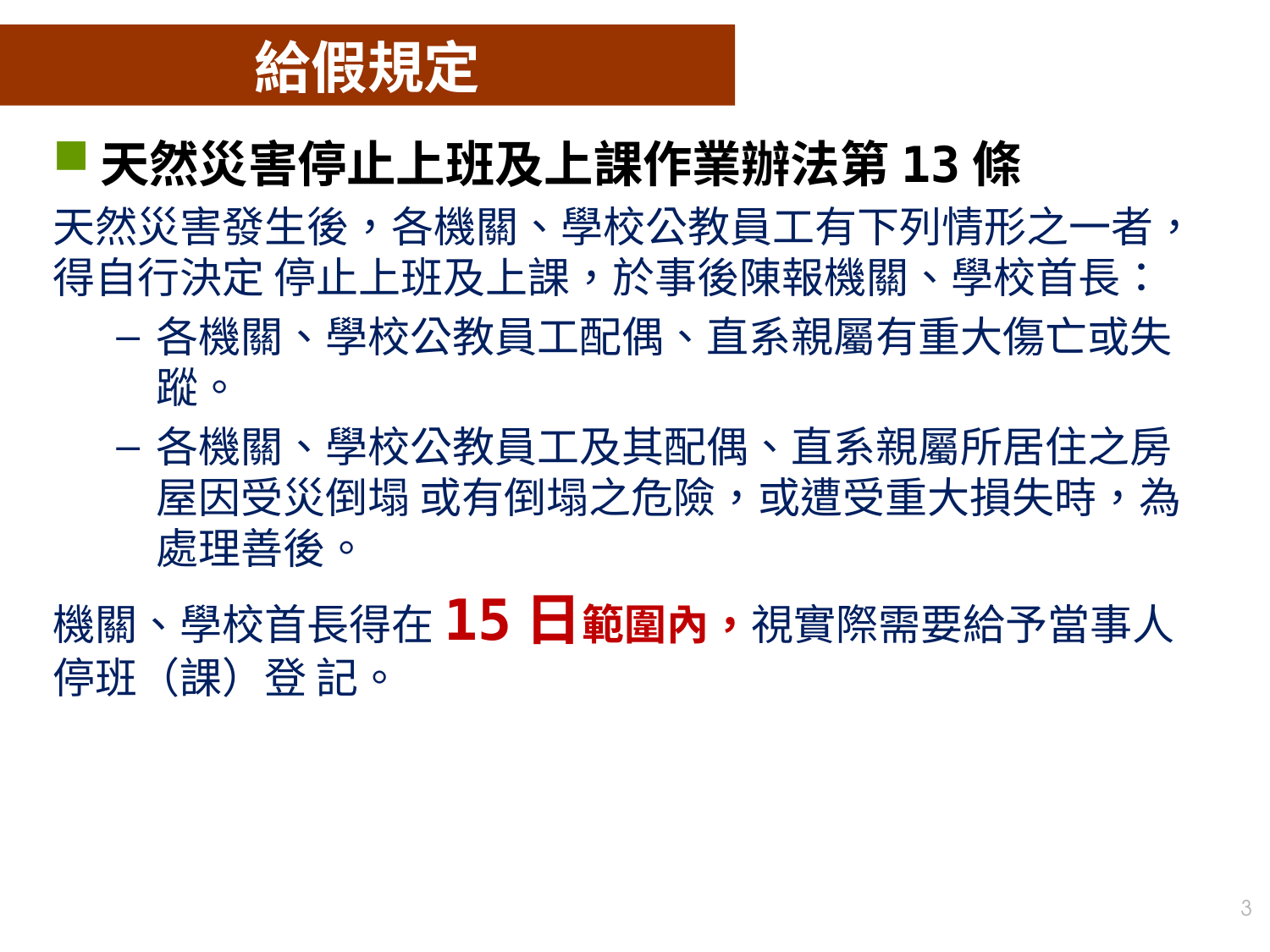

# 給假規定
天然災害停止上班及上課作業辦法第13條
天然災害發生後，各機關、學校公教員工有下列情形之一者，得自行決定 停止上班及上課，於事後陳報機關、學校首長：
各機關、學校公教員工配偶、直系親屬有重大傷亡或失蹤。
各機關、學校公教員工及其配偶、直系親屬所居住之房屋因受災倒塌 或有倒塌之危險，或遭受重大損失時，為處理善後。
機關、學校首長得在15日範圍內，視實際需要給予當事人停班（課）登 記。
3